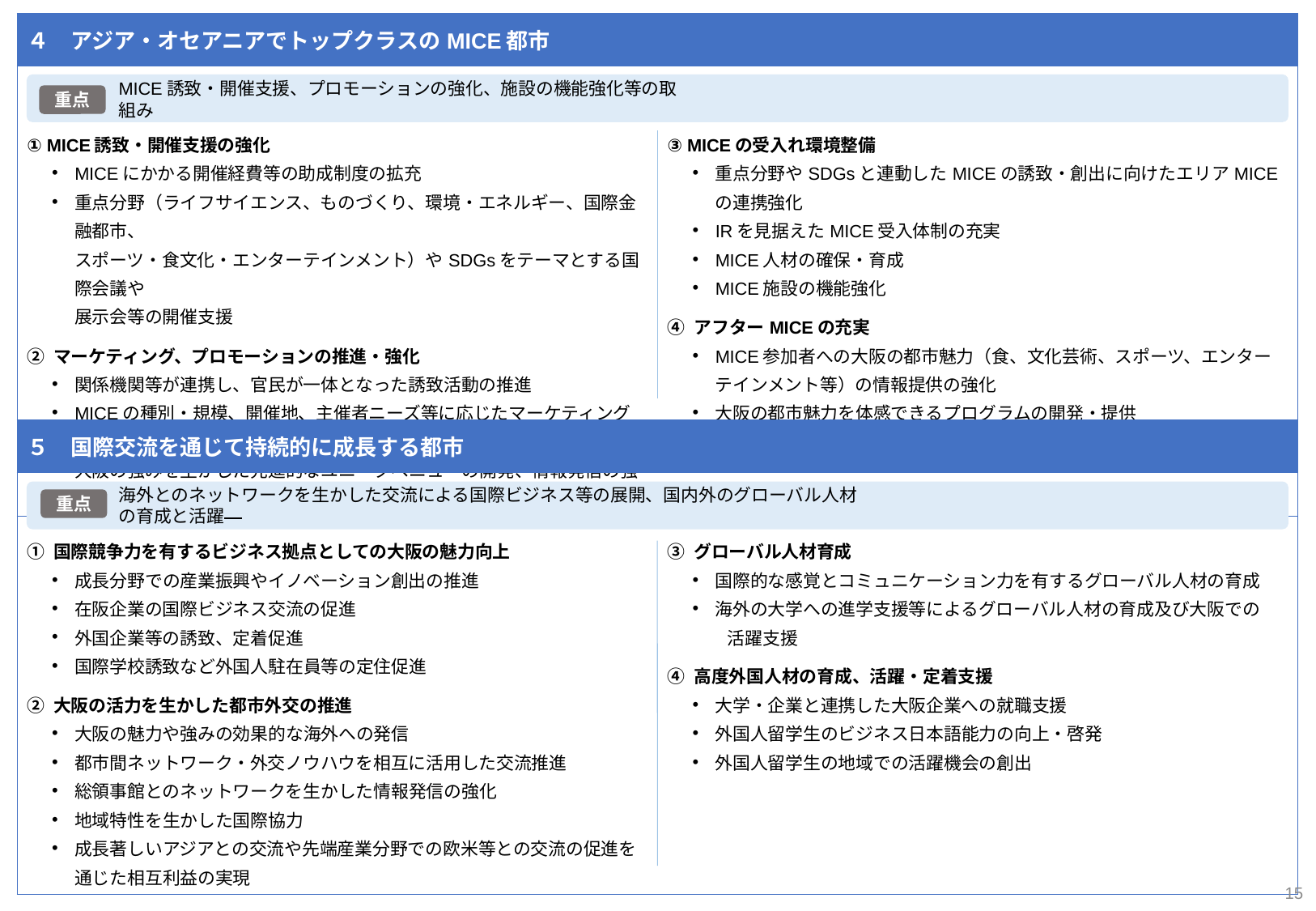

| ４　アジア・オセアニアでトップクラスのMICE都市 |  |
| --- | --- |
| ① MICE誘致・開催支援の強化 MICEにかかる開催経費等の助成制度の拡充 重点分野（ライフサイエンス、ものづくり、環境・エネルギー、国際金融都市、 スポーツ・食文化・エンターテインメント）やSDGsをテーマとする国際会議や 展示会等の開催支援 ② マーケティング、プロモーションの推進・強化 関係機関等が連携し、官民が一体となった誘致活動の推進 MICEの種別・規模、開催地、主催者ニーズ等に応じたマーケティングの推進 大阪の強みを生かした先進的なユニークべニューの開発、情報発信の強化 | ③ MICEの受入れ環境整備 重点分野やSDGsと連動したMICEの誘致・創出に向けたエリアMICEの連携強化 IRを見据えたMICE受入体制の充実 MICE人材の確保・育成 MICE施設の機能強化 ④ アフターMICEの充実 MICE参加者への大阪の都市魅力（食、文化芸術、スポーツ、エンターテインメント等）の情報提供の強化 大阪の都市魅力を体感できるプログラムの開発・提供 |

MICE誘致・開催支援、プロモーションの強化、施設の機能強化等の取組み
重点
| ５　国際交流を通じて持続的に成長する都市 |  |
| --- | --- |
| ① 国際競争力を有するビジネス拠点としての大阪の魅力向上 成長分野での産業振興やイノベーション創出の推進 在阪企業の国際ビジネス交流の促進 外国企業等の誘致、定着促進 国際学校誘致など外国人駐在員等の定住促進 ② 大阪の活力を生かした都市外交の推進 大阪の魅力や強みの効果的な海外への発信 都市間ネットワーク・外交ノウハウを相互に活用した交流推進 総領事館とのネットワークを生かした情報発信の強化 地域特性を生かした国際協力 成長著しいアジアとの交流や先端産業分野での欧米等との交流の促進を通じた相互利益の実現 | ③ グローバル人材育成 国際的な感覚とコミュニケーション力を有するグローバル人材の育成 海外の大学への進学支援等によるグローバル人材の育成及び大阪での 　　活躍支援 ④ 高度外国人材の育成、活躍・定着支援 大学・企業と連携した大阪企業への就職支援 外国人留学生のビジネス日本語能力の向上・啓発 外国人留学生の地域での活躍機会の創出 |

海外とのネットワークを生かした交流による国際ビジネス等の展開、国内外のグローバル人材の育成と活躍
重点
15